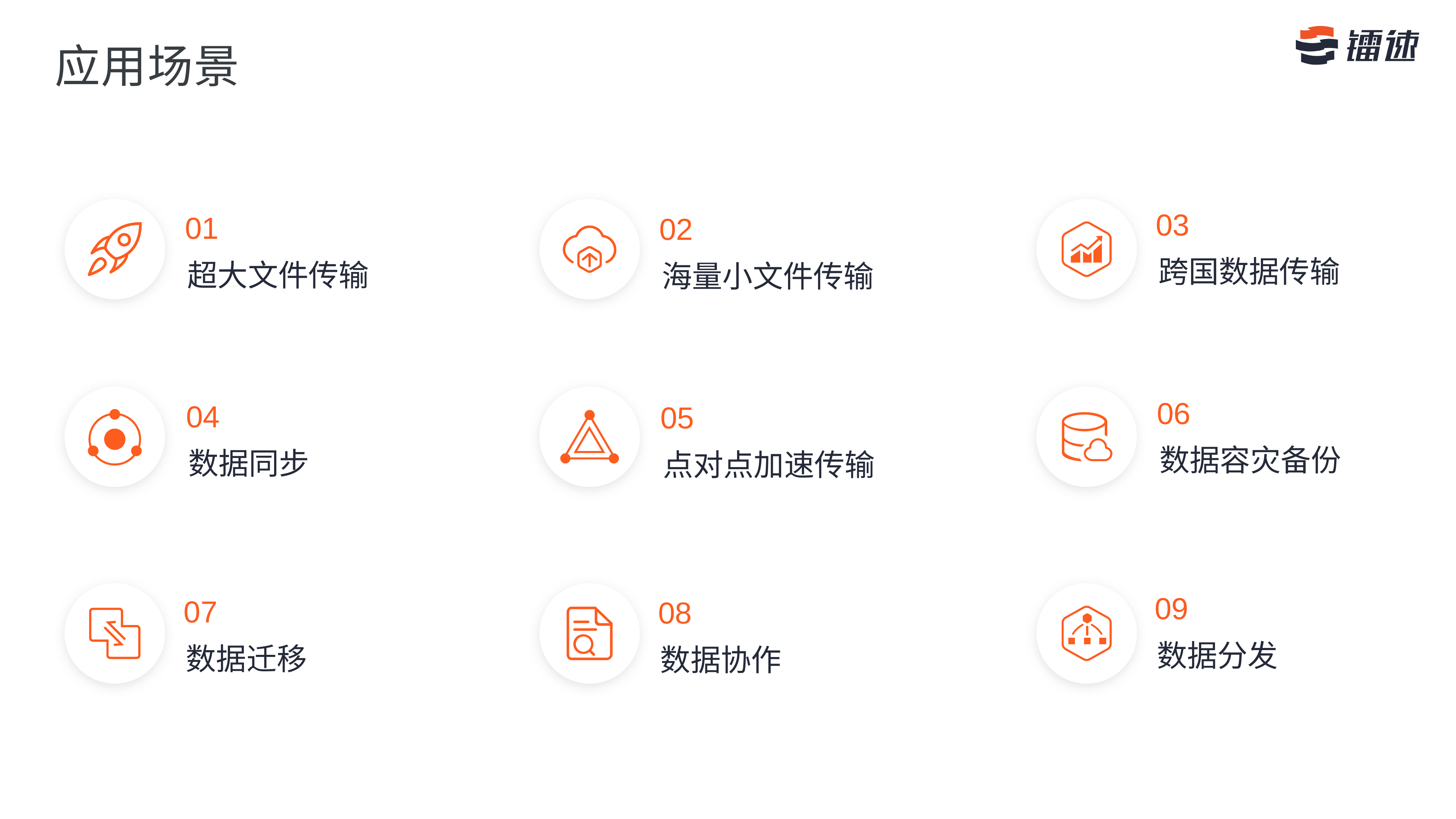

应用场景

03
01
02

跨国数据传输
超大文件传输
海量小文件传输

06
04
05

数据容灾备份
数据同步
点对点加速传输

09
07
08

数据分发
数据迁移
数据协作